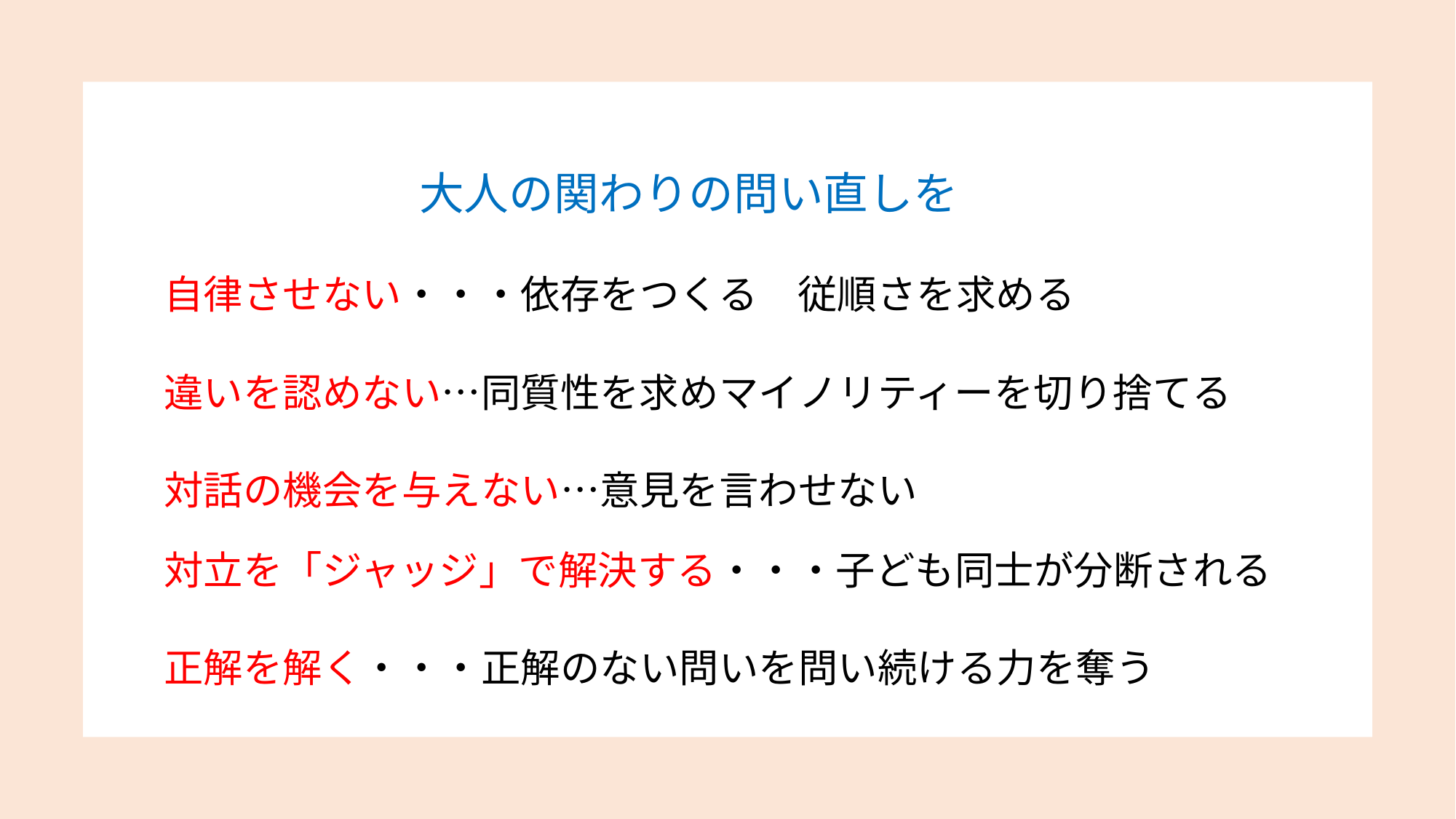

大人の関わりの問い直しを
自律させない・・・依存をつくる　従順さを求める
違いを認めない…同質性を求めマイノリティーを切り捨てる
対話の機会を与えない…意見を言わせない
対立を「ジャッジ」で解決する・・・子ども同士が分断される
正解を解く・・・正解のない問いを問い続ける力を奪う